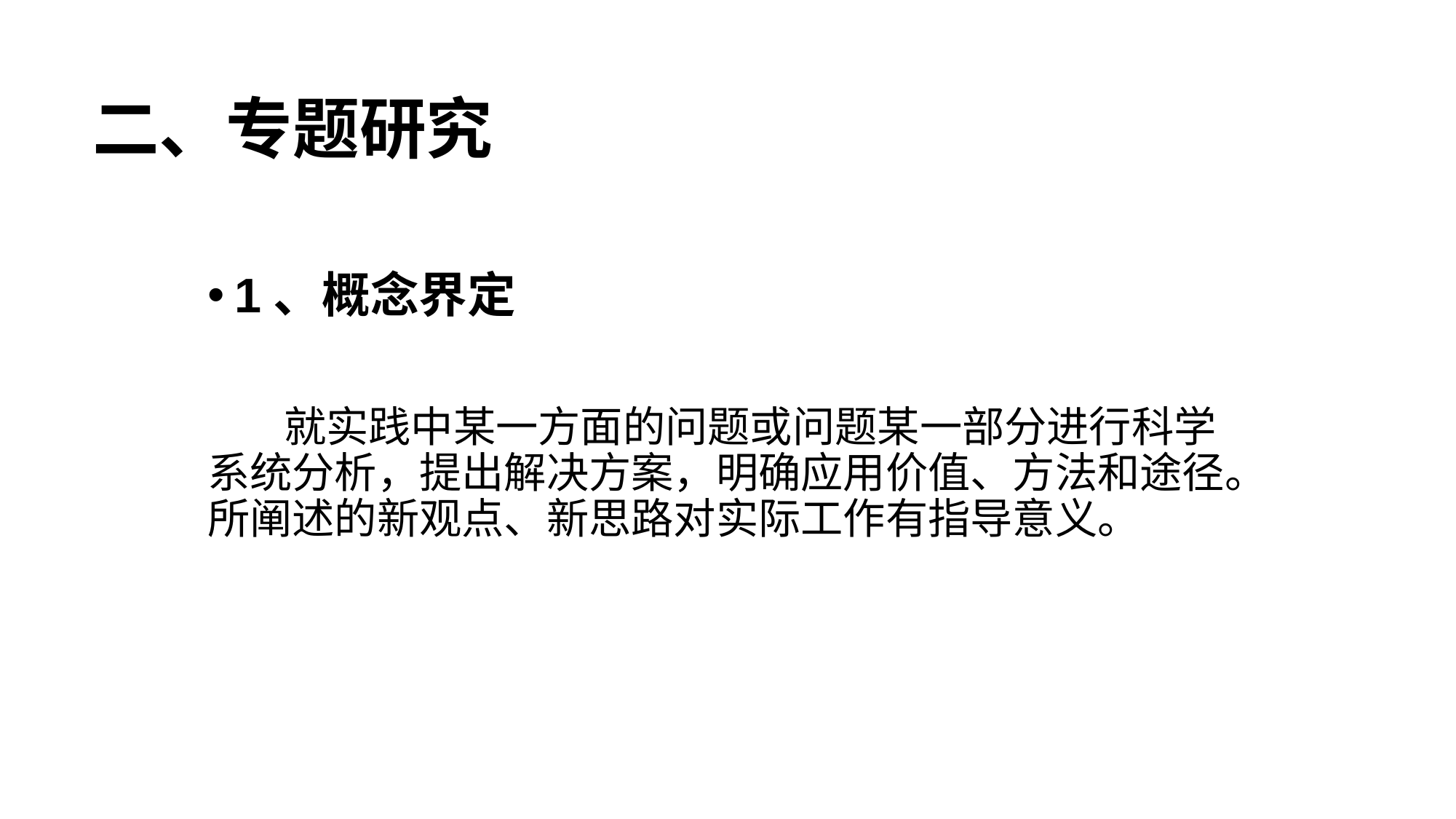

# 二、专题研究
1、概念界定

       就实践中某一方面的问题或问题某一部分进行科学系统分析，提出解决方案，明确应用价值、方法和途径。所阐述的新观点、新思路对实际工作有指导意义。